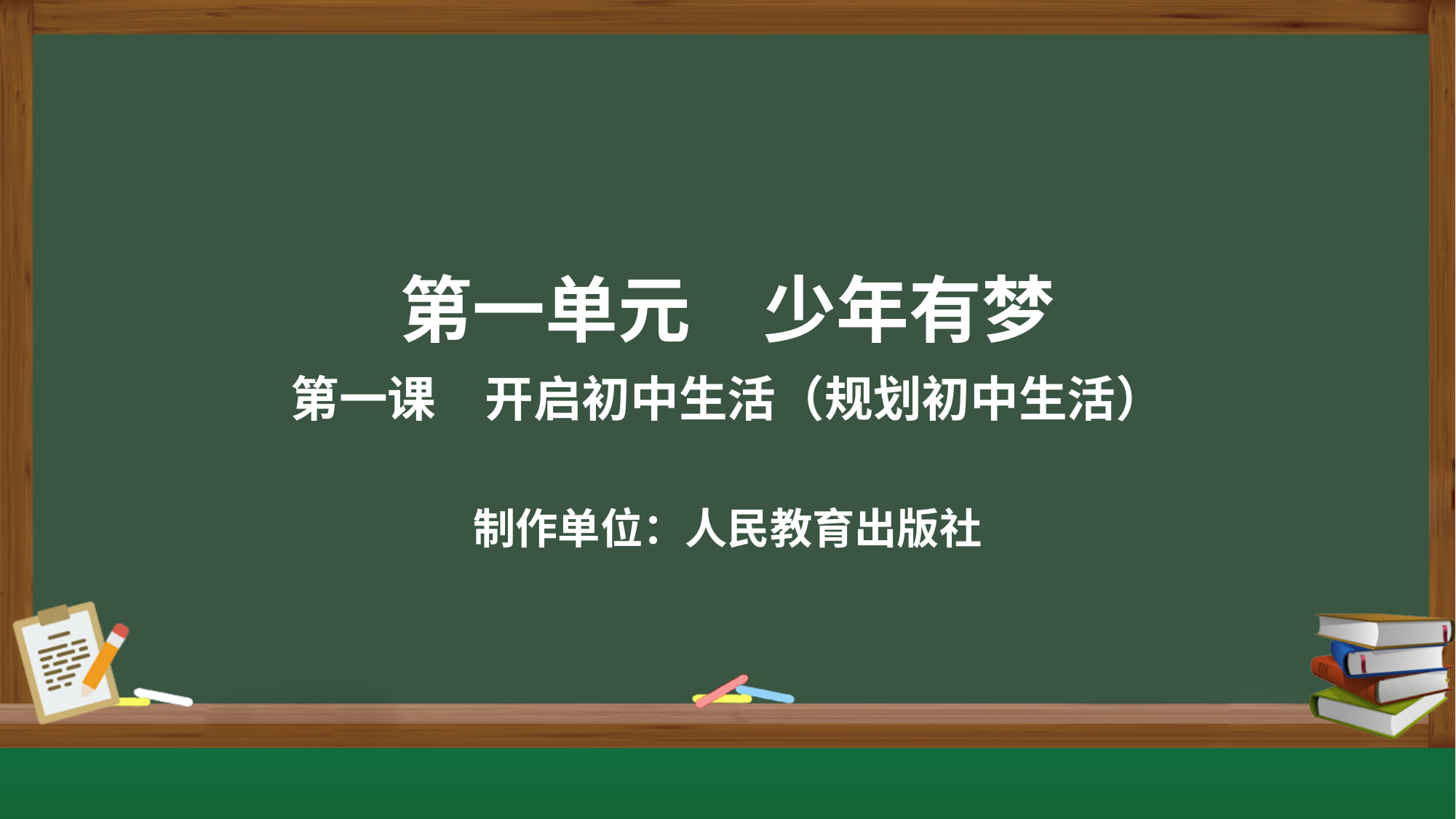

第一单元　少年有梦
第一课　开启初中生活（规划初中生活）
制作单位：人民教育出版社